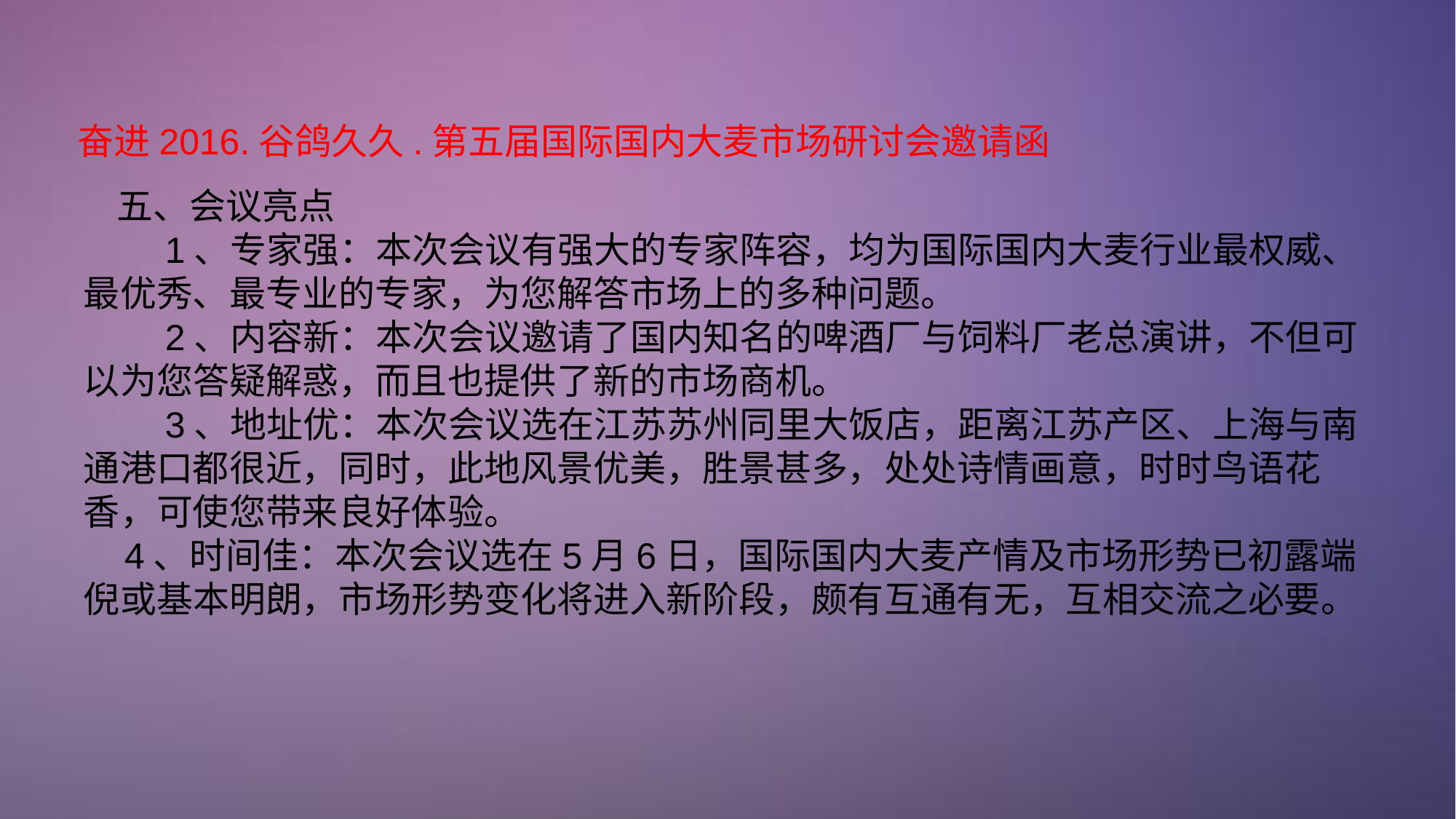

# 奋进2016.谷鸽久久.第五届国际国内大麦市场研讨会邀请函
   五、会议亮点
　　1、专家强：本次会议有强大的专家阵容，均为国际国内大麦行业最权威、最优秀、最专业的专家，为您解答市场上的多种问题。
　　2、内容新：本次会议邀请了国内知名的啤酒厂与饲料厂老总演讲，不但可以为您答疑解惑，而且也提供了新的市场商机。
　　3、地址优：本次会议选在江苏苏州同里大饭店，距离江苏产区、上海与南通港口都很近，同时，此地风景优美，胜景甚多，处处诗情画意，时时鸟语花香，可使您带来良好体验。
    4、时间佳：本次会议选在5月6日，国际国内大麦产情及市场形势已初露端倪或基本明朗，市场形势变化将进入新阶段，颇有互通有无，互相交流之必要。